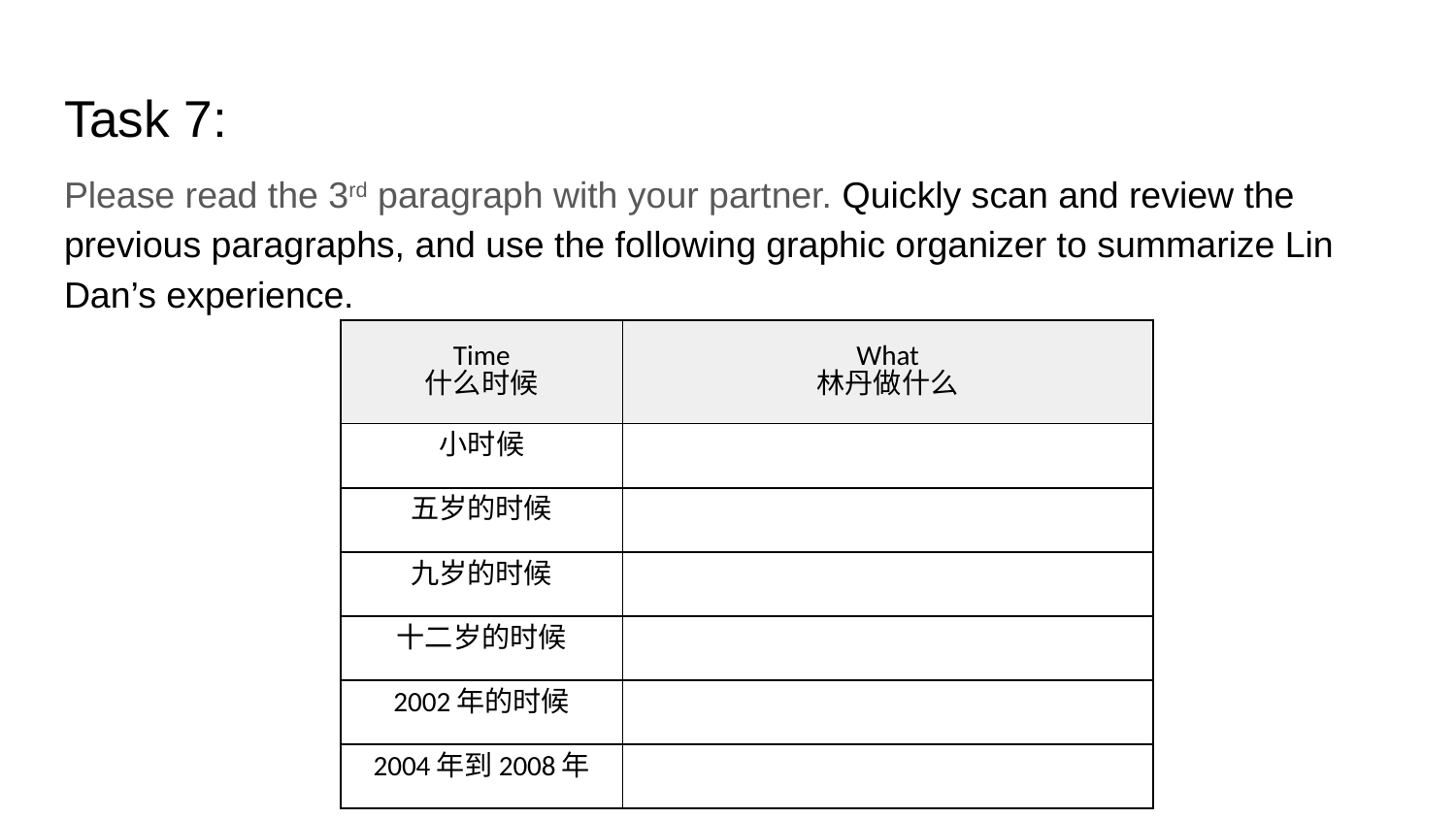

# Task 7:
Please read the 3rd paragraph with your partner. Quickly scan and review the previous paragraphs, and use the following graphic organizer to summarize Lin Dan’s experience.
| Time 什么时候 | What 林丹做什么 |
| --- | --- |
| 小时候 |  |
| 五岁的时候 |  |
| 九岁的时候 |  |
| 十二岁的时候 |  |
| 2002年的时候 |  |
| 2004年到2008年 |  |